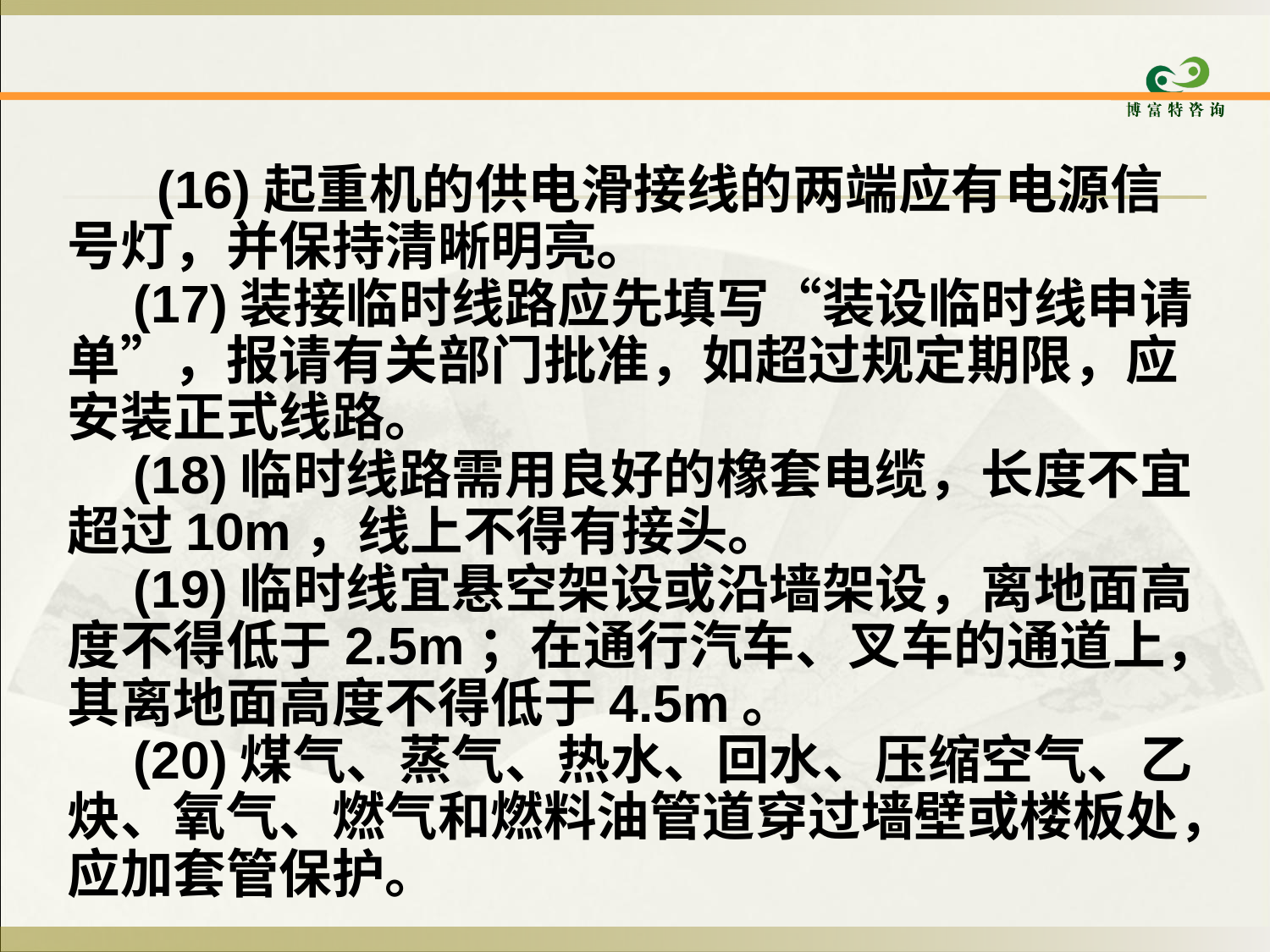

(16)起重机的供电滑接线的两端应有电源信号灯，并保持清晰明亮。
  (17)装接临时线路应先填写“装设临时线申请单”，报请有关部门批准，如超过规定期限，应安装正式线路。
  (18)临时线路需用良好的橡套电缆，长度不宜超过10m，线上不得有接头。
  (19)临时线宜悬空架设或沿墙架设，离地面高度不得低于2.5m；在通行汽车、叉车的通道上，其离地面高度不得低于4.5m。
  (20)煤气、蒸气、热水、回水、压缩空气、乙炔、氧气、燃气和燃料油管道穿过墙壁或楼板处，应加套管保护。
82